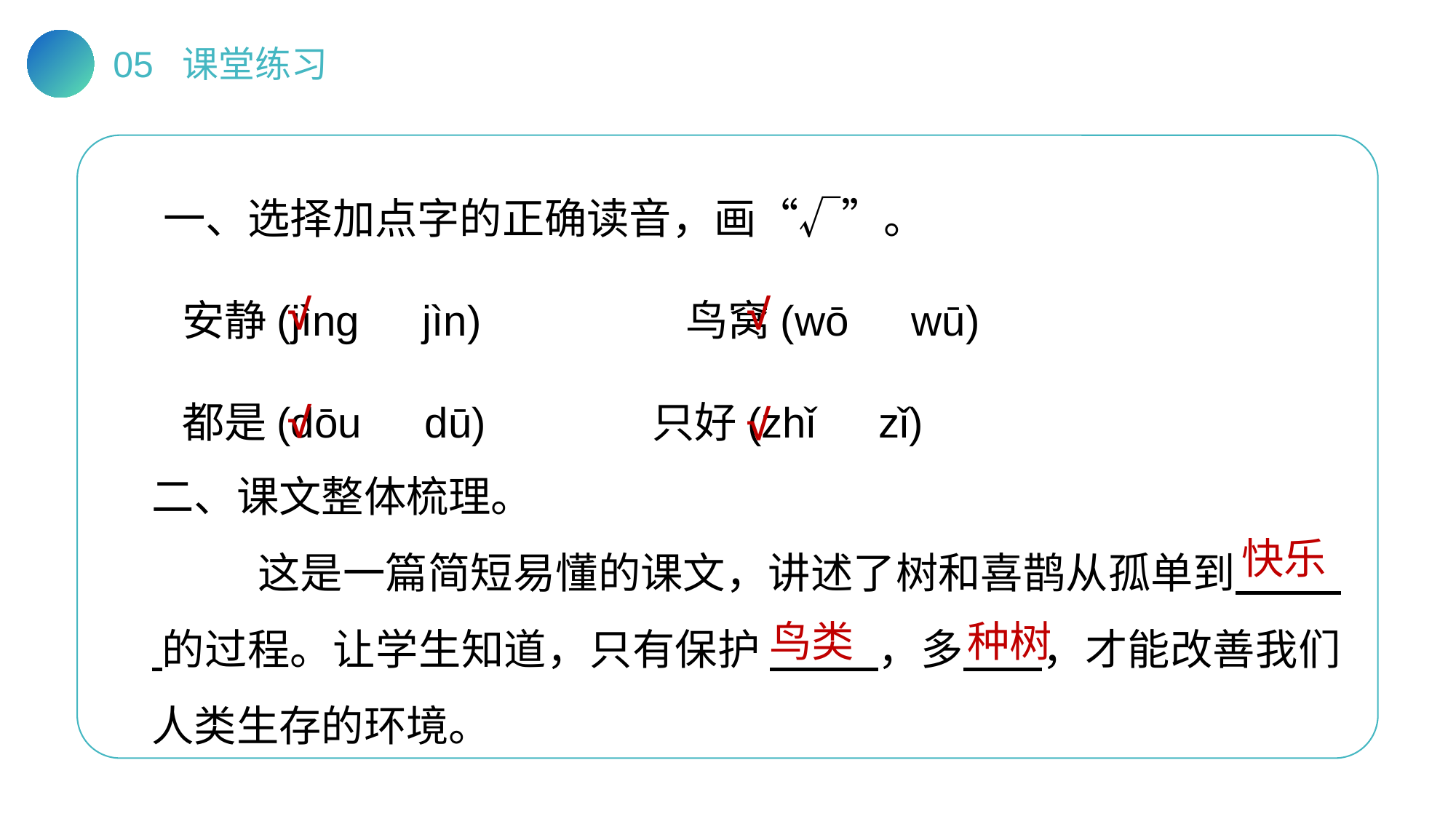

05  课堂练习

   一、选择加点字的正确读音，画“√”。
     安静(jìnɡ　jìn)            　 鸟窝(wō　wū)
     都是(dōu　dū)　            只好(zhǐ　zǐ)
√
√
√
√
二、课文整体梳理。
          这是一篇简短易懂的课文，讲述了树和喜鹊从孤单到             的过程。让学生知道，只有保护            ，多        ，才能改善我们人类生存的环境。
快乐
鸟类
种树